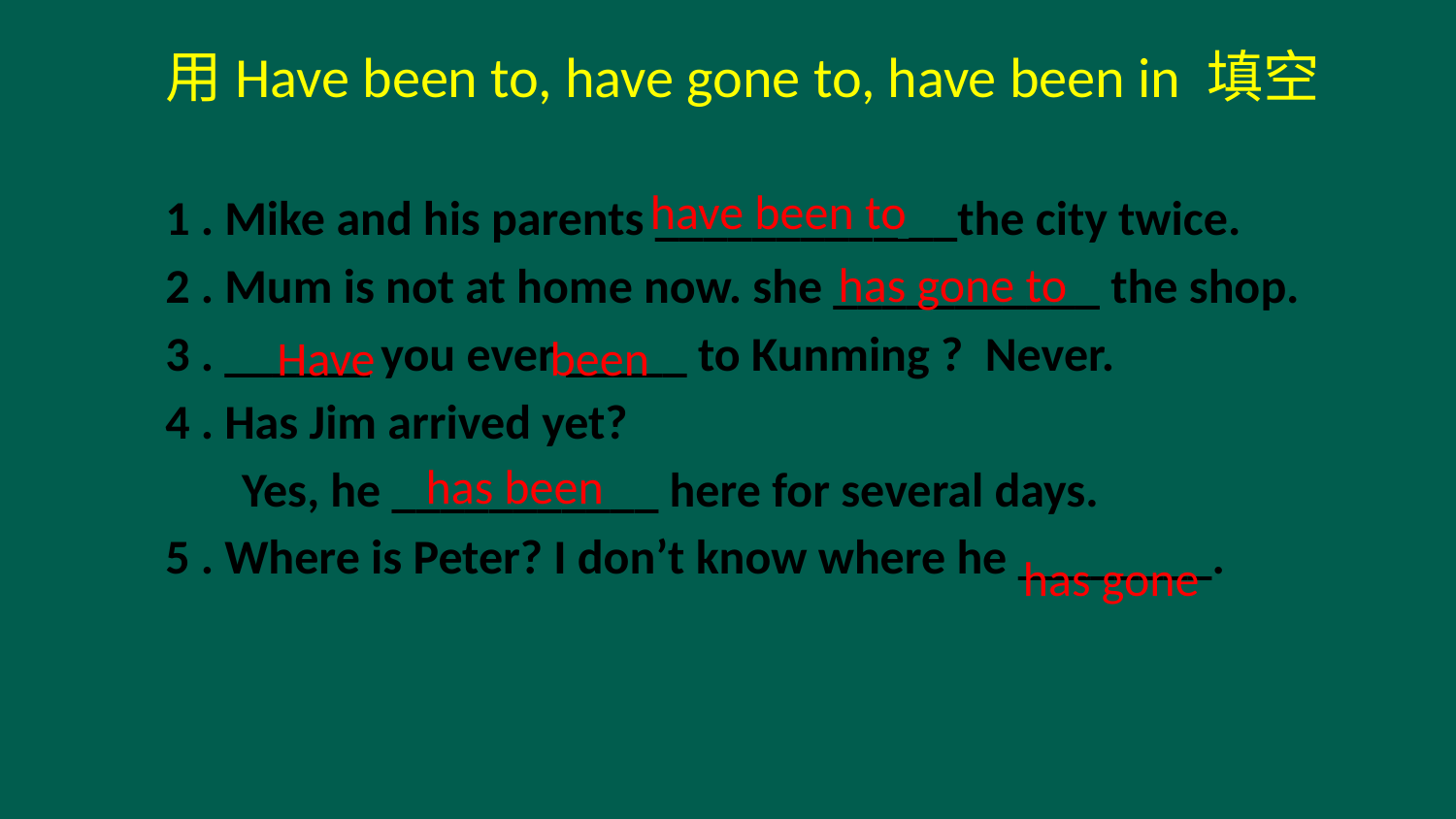

用Have been to, have gone to, have been in 填空

1 . Mike and his parents __________ __the city twice.
2 . Mum is not at home now. she ___________ the shop.
3 . ______ you ever _____ to Kunming ?  Never.
4 . Has Jim arrived yet?
       Yes, he ___________ here for several days.
5 . Where is Peter? I don’t know where he ________.

have been to
has gone to
Have                been
has been
has gone